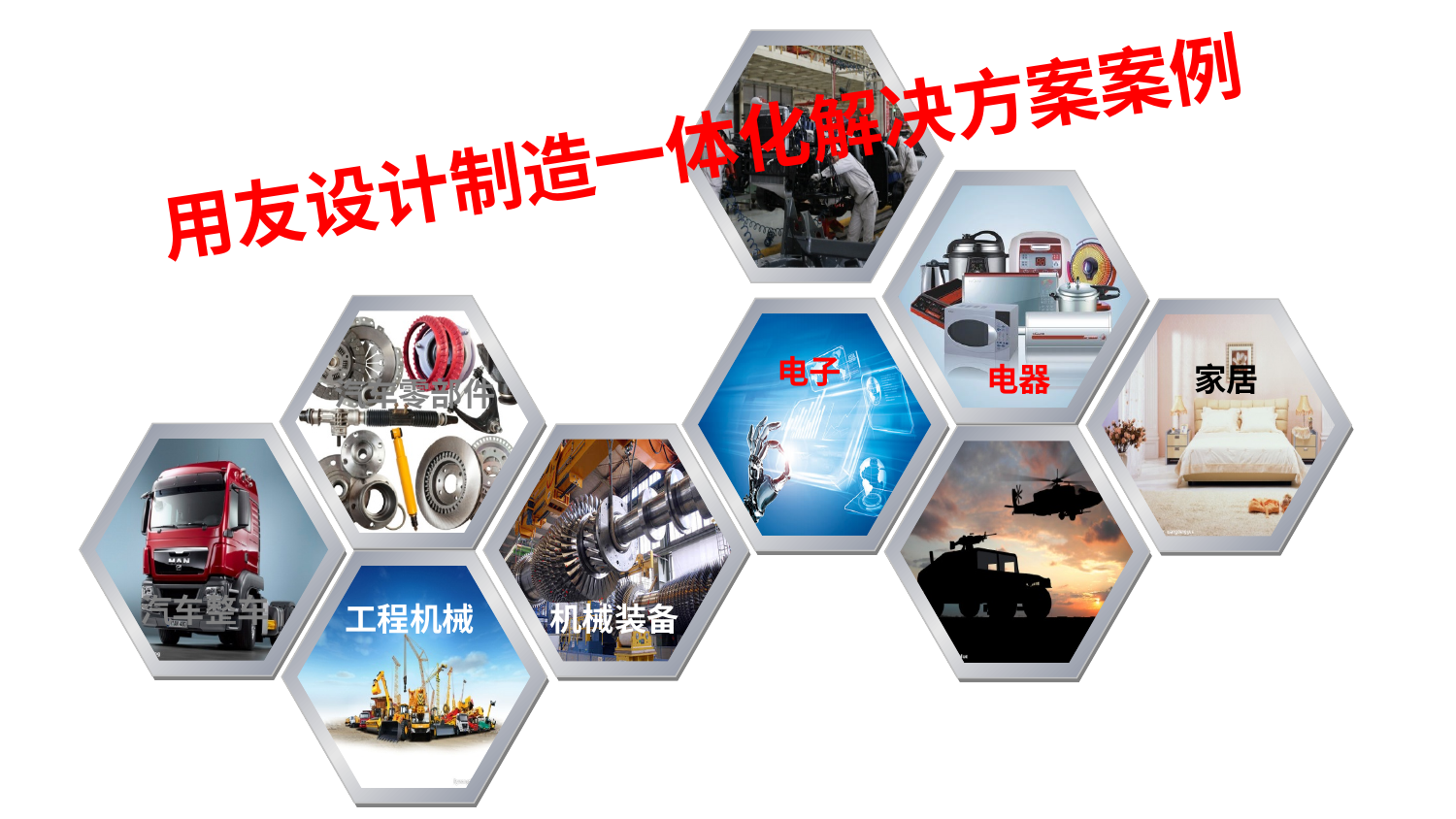

用友设计制造一体化解决方案案例

电子
电器
家居

军工

汽车零部件

汽车整车
工程机械
机械装备